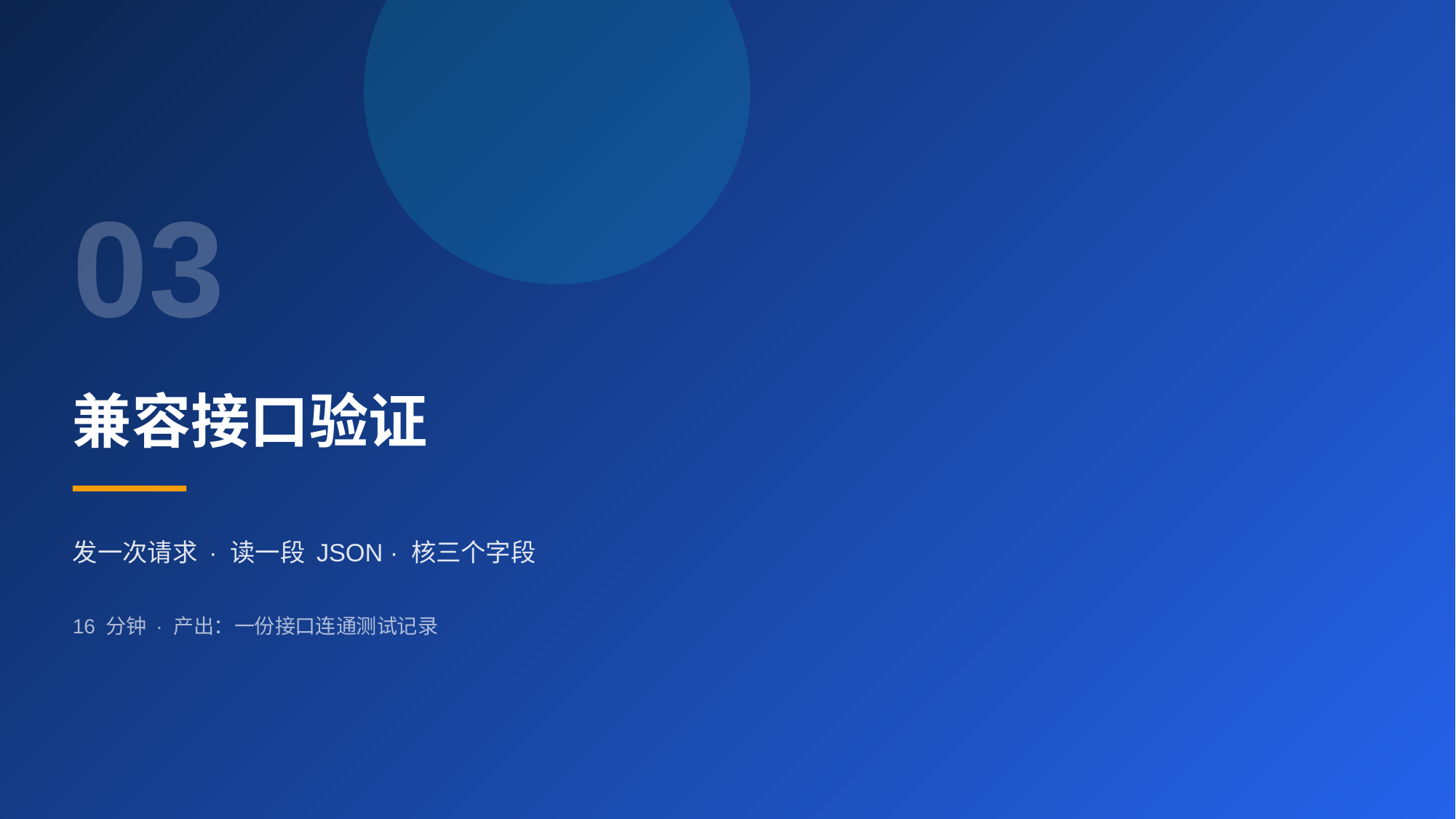

03
兼容接口验证

发一次请求 · 读一段 JSON · 核三个字段
16 分钟 · 产出：一份接口连通测试记录